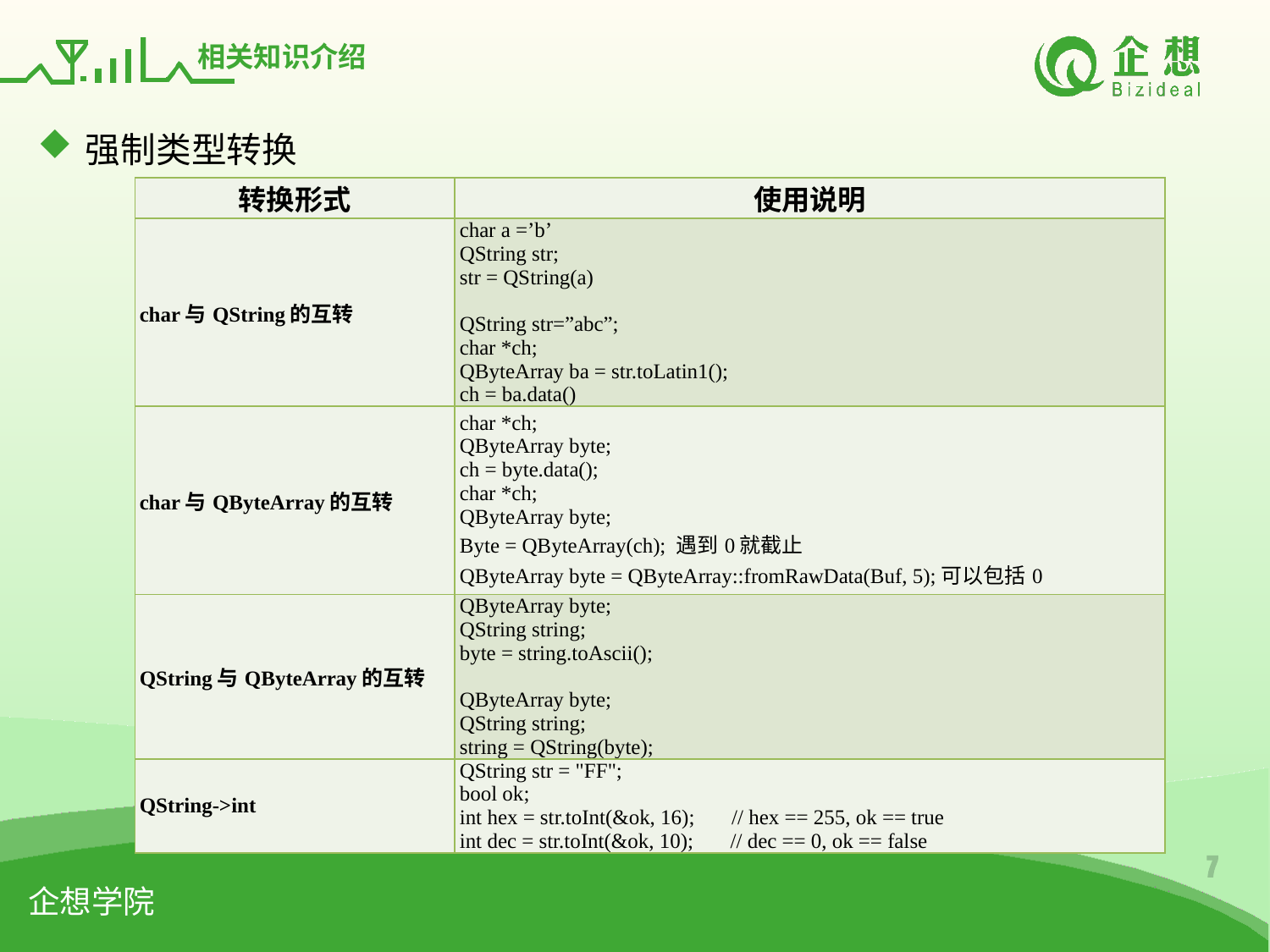

# 相关知识介绍
强制类型转换
| 转换形式 | 使用说明 |
| --- | --- |
| char与QString的互转 | char a =’b’ QString str; str = QString(a)   QString str=”abc”; char \*ch; QByteArray ba = str.toLatin1(); ch = ba.data() |
| char与QByteArray的互转 | char \*ch; QByteArray byte; ch = byte.data(); char \*ch; QByteArray byte; Byte = QByteArray(ch); 遇到0就截止 QByteArray byte = QByteArray::fromRawData(Buf, 5);可以包括0 |
| QString与QByteArray的互转 | QByteArray byte; QString string; byte = string.toAscii();   QByteArray byte; QString string; string = QString(byte); |
| QString->int | QString str = "FF"; bool ok; int hex = str.toInt(&ok, 16); // hex == 255, ok == true int dec = str.toInt(&ok, 10); // dec == 0, ok == false |
7